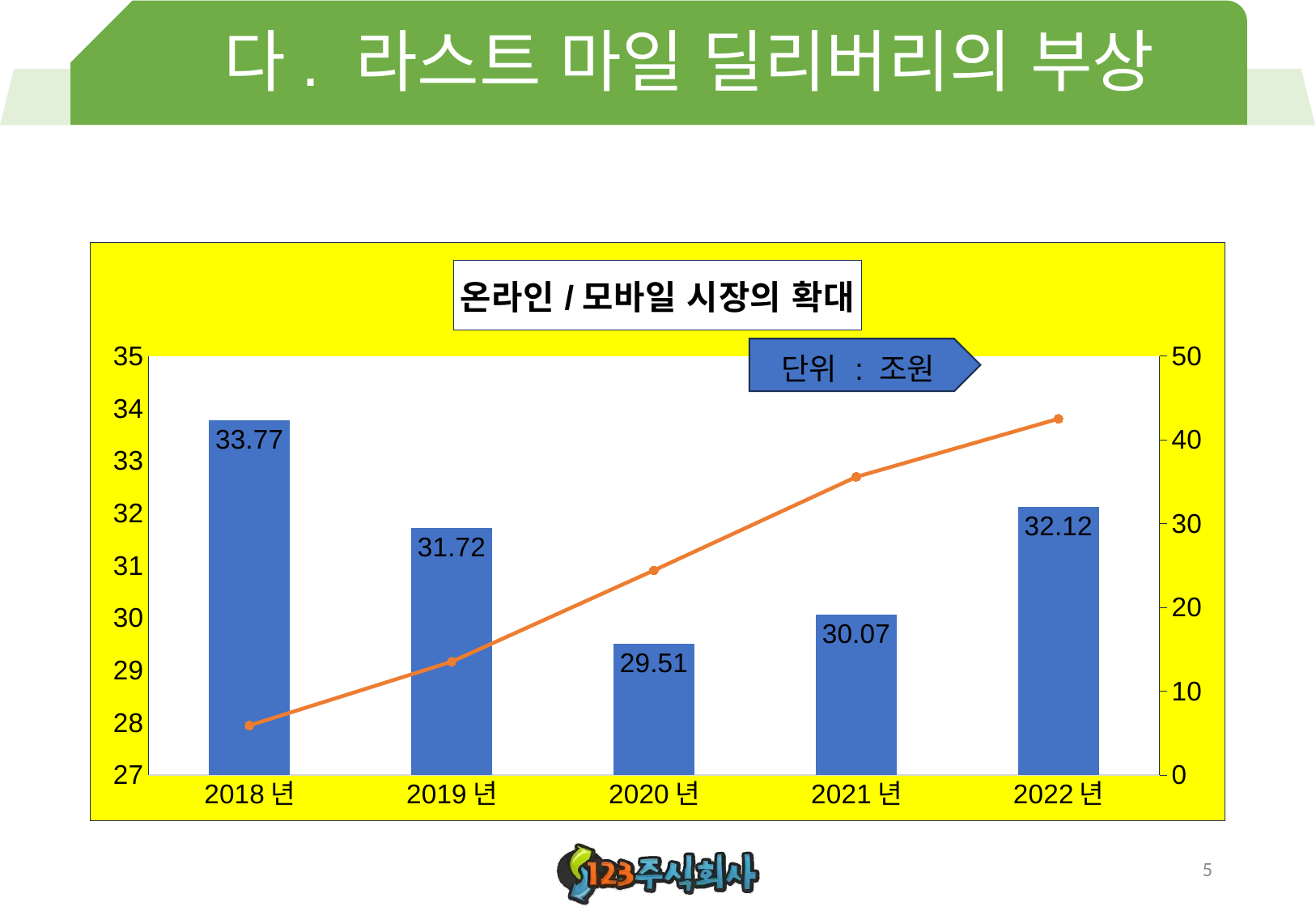

# 다. 라스트 마일 딜리버리의 부상

### Chart: 온라인/모바일 시장의 확대

| Category | PC | 모바일 |
|---|---|---|
| 2018년 | 33.77 | 5.91 |
| 2019년 | 31.72 | 13.52 |
| 2020년 | 29.51 | 24.43 |
| 2021년 | 30.07 | 35.59 |
| 2022년 | 32.12 | 42.53 |
5